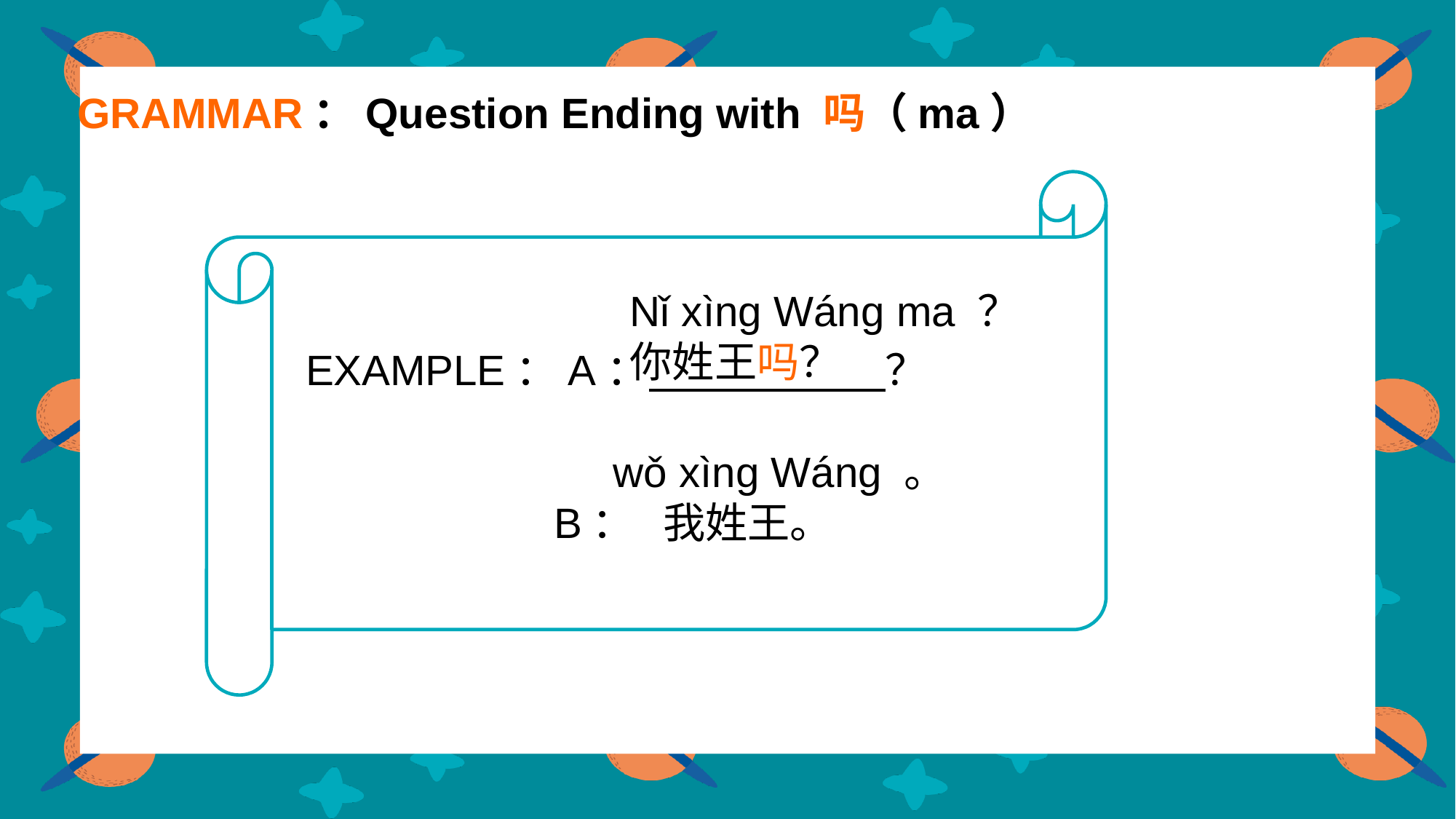

GRAMMAR：Question Ending with 吗（ma）

Nǐ xìng Wáng ma ？
你姓王吗？
EXAMPLE：A：                         ？

                          wǒ xìng Wáng 。
                     B：   我姓王。